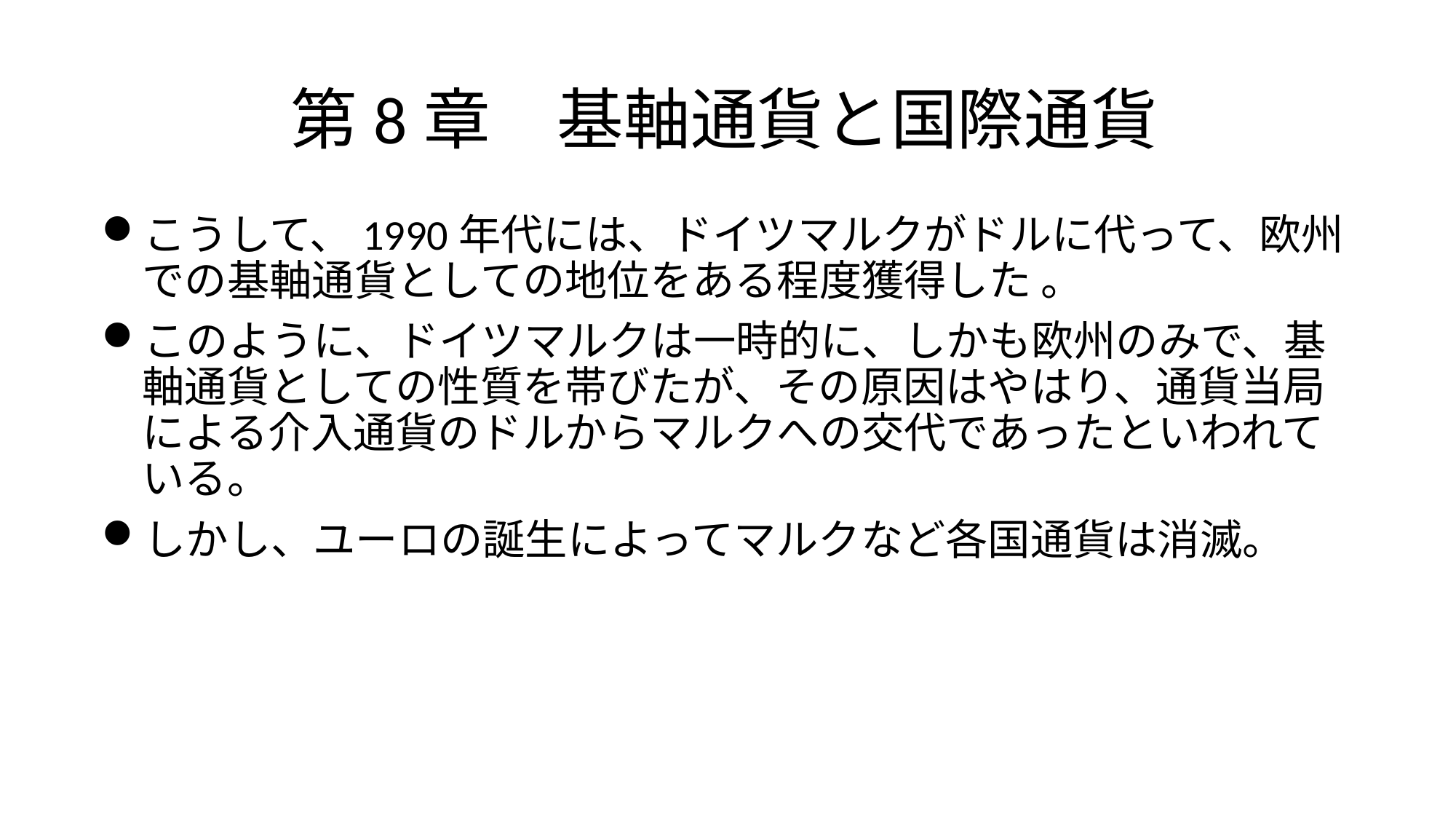

# 第8章　基軸通貨と国際通貨
こうして、1990年代には、ドイツマルクがドルに代って、欧州での基軸通貨としての地位をある程度獲得した 。
このように、ドイツマルクは一時的に、しかも欧州のみで、基軸通貨としての性質を帯びたが、その原因はやはり、通貨当局による介入通貨のドルからマルクへの交代であったといわれている。
しかし、ユーロの誕生によってマルクなど各国通貨は消滅。